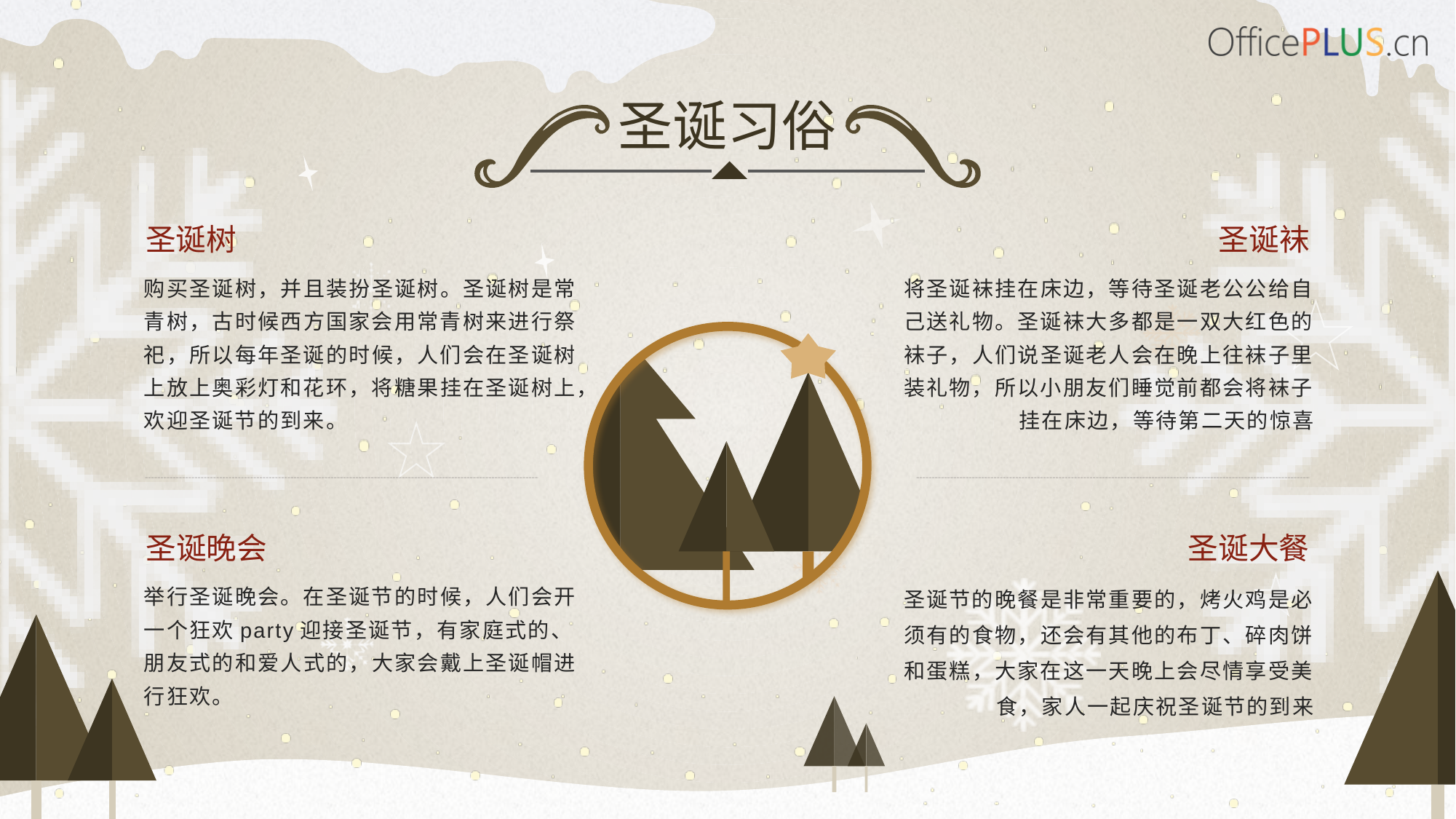

圣诞习俗

圣诞树
购买圣诞树，并且装扮圣诞树。圣诞树是常青树，古时候西方国家会用常青树来进行祭祀，所以每年圣诞的时候，人们会在圣诞树上放上奥彩灯和花环，将糖果挂在圣诞树上，欢迎圣诞节的到来。
圣诞袜
将圣诞袜挂在床边，等待圣诞老公公给自己送礼物。圣诞袜大多都是一双大红色的袜子，人们说圣诞老人会在晚上往袜子里装礼物，所以小朋友们睡觉前都会将袜子挂在床边，等待第二天的惊喜
圣诞晚会
举行圣诞晚会。在圣诞节的时候，人们会开一个狂欢party迎接圣诞节，有家庭式的、朋友式的和爱人式的，大家会戴上圣诞帽进行狂欢。
圣诞大餐
圣诞节的晚餐是非常重要的，烤火鸡是必须有的食物，还会有其他的布丁、碎肉饼和蛋糕，大家在这一天晚上会尽情享受美食，家人一起庆祝圣诞节的到来